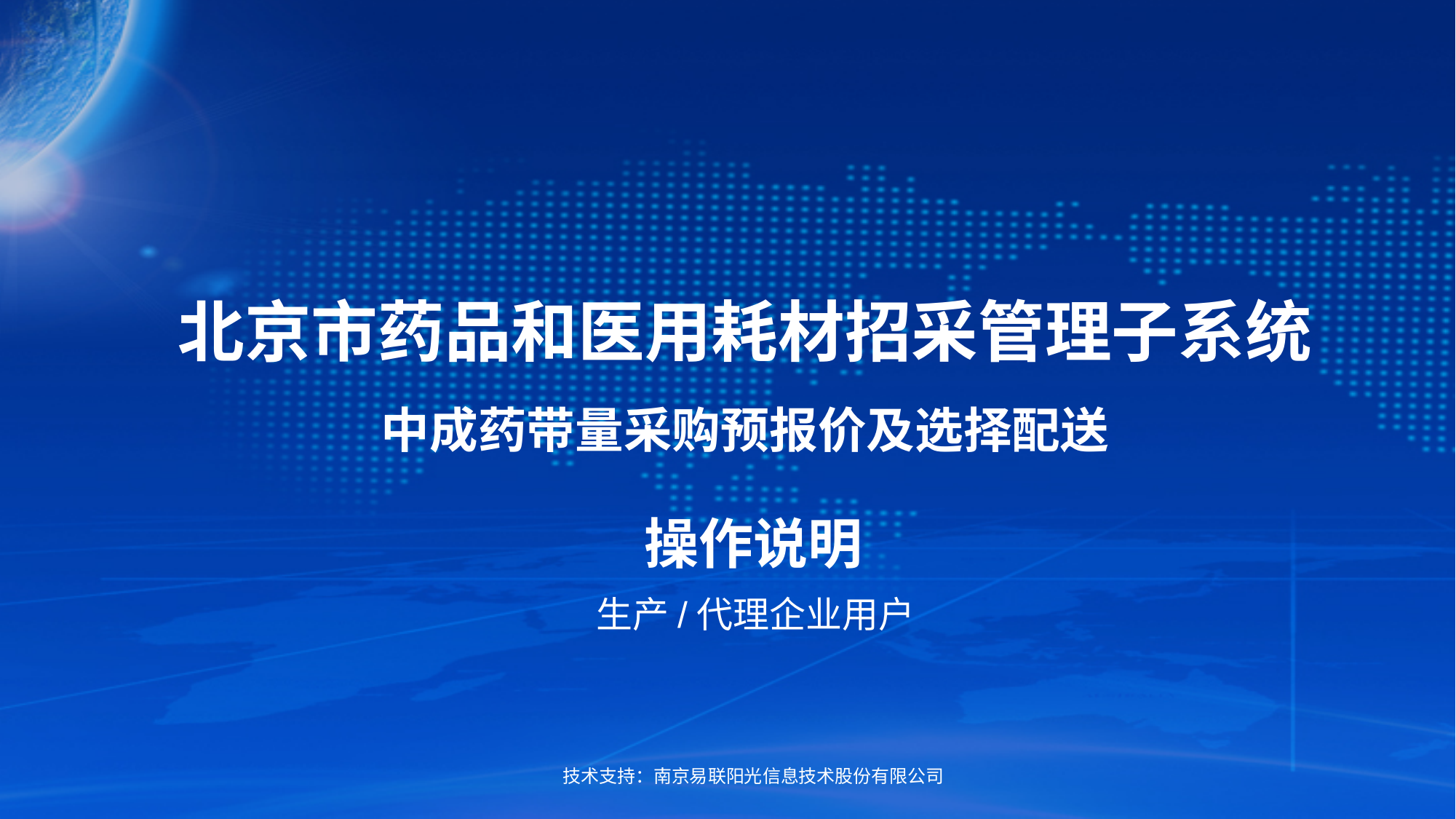

北京市药品和医用耗材招采管理子系统
中成药带量采购预报价及选择配送
 操作说明
生产/代理企业用户